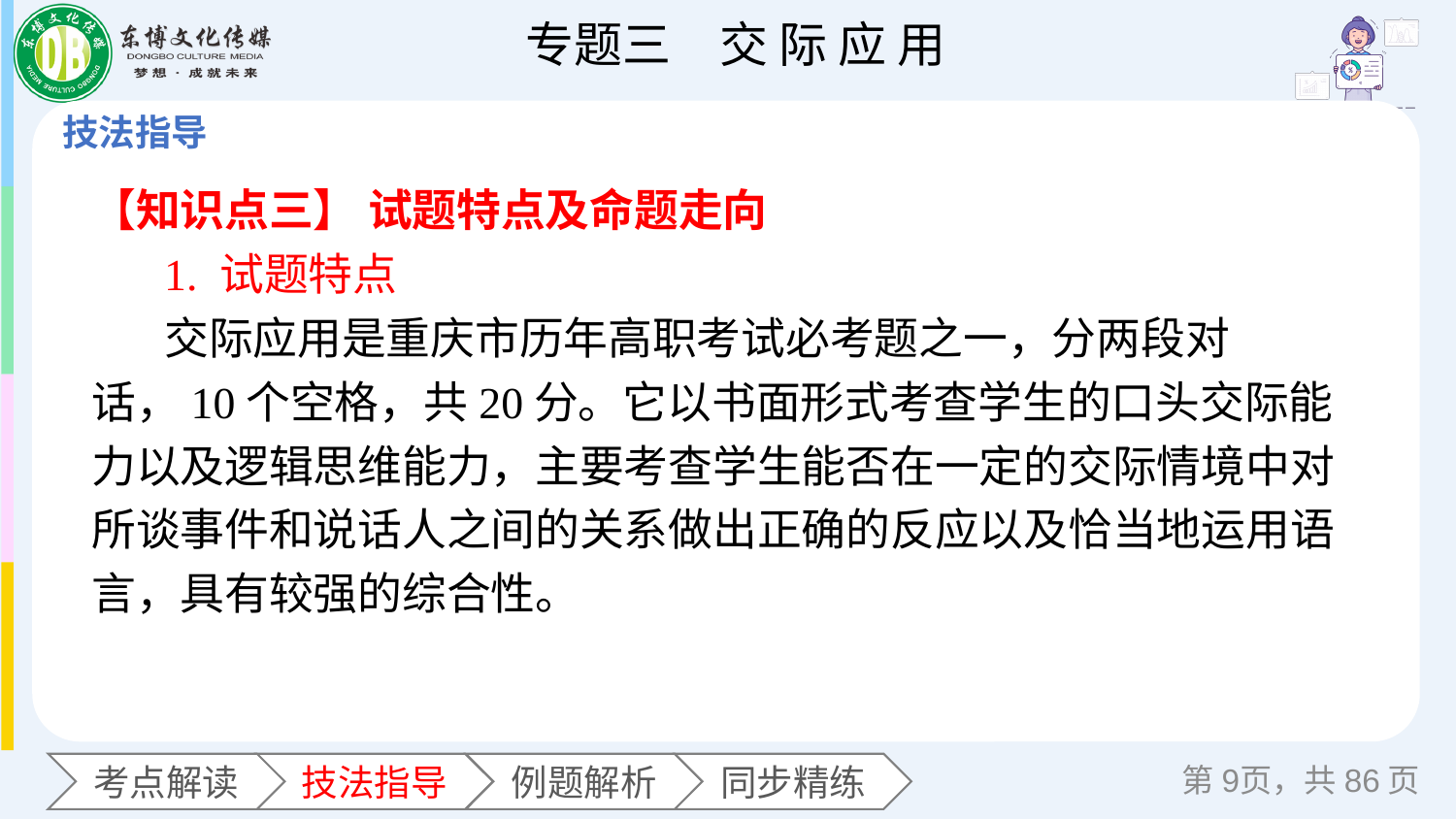

【知识点三】 试题特点及命题走向
1. 试题特点
交际应用是重庆市历年高职考试必考题之一，分两段对话，10个空格，共20分。它以书面形式考查学生的口头交际能力以及逻辑思维能力，主要考查学生能否在一定的交际情境中对所谈事件和说话人之间的关系做出正确的反应以及恰当地运用语言，具有较强的综合性。
第9页，共86页